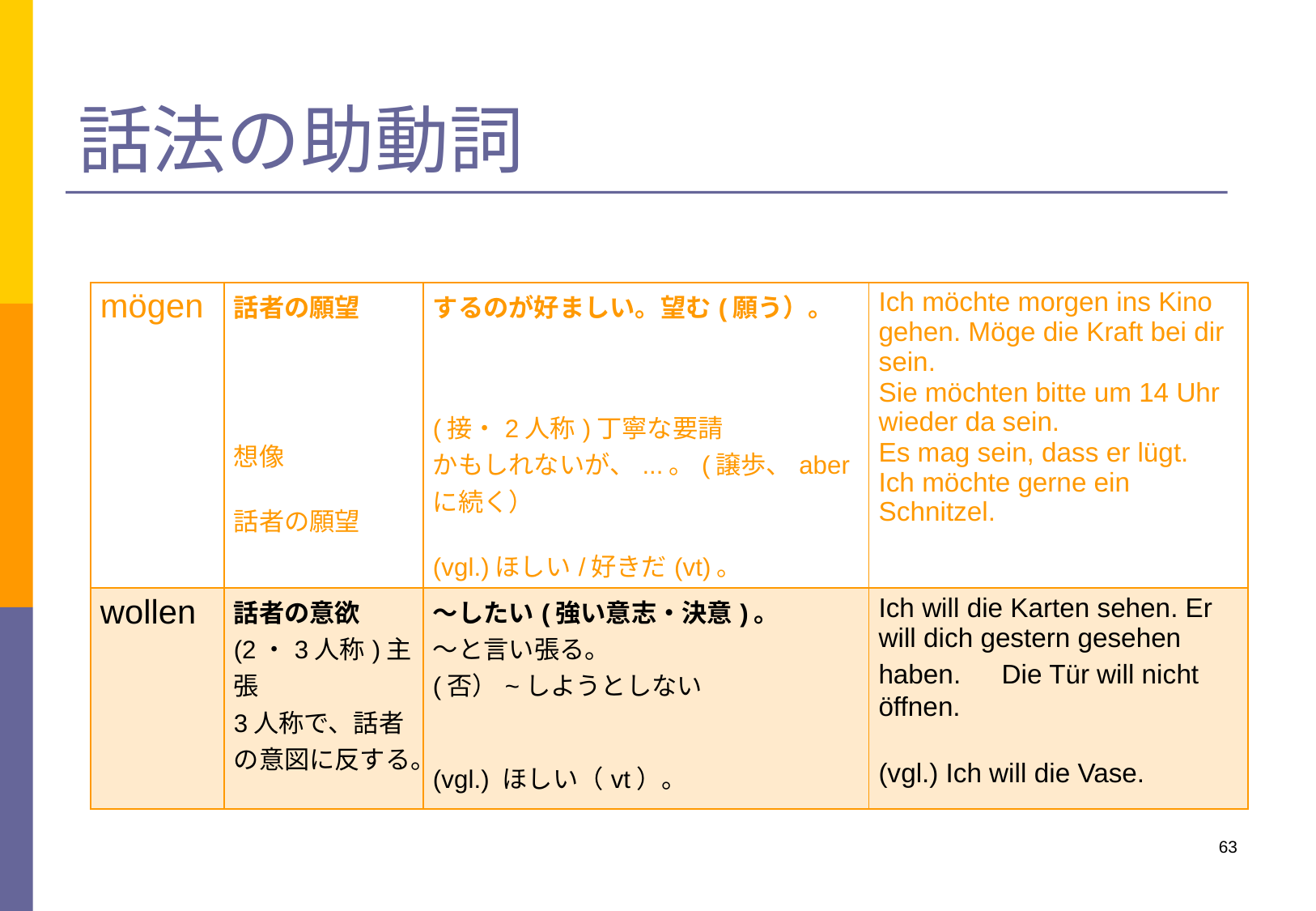

# 話法の助動詞
| mögen | 話者の願望 想像 話者の願望 | するのが好ましい。望む(願う）。 (接・2人称)丁寧な要請 かもしれないが、...。(譲歩、aberに続く） (vgl.)ほしい/好きだ(vt)。 | Ich möchte morgen ins Kino gehen. Möge die Kraft bei dir sein. Sie möchten bitte um 14 Uhr wieder da sein. Es mag sein, dass er lügt. Ich möchte gerne ein Schnitzel. |
| --- | --- | --- | --- |
| wollen | 話者の意欲 (2・3人称)主張 3人称で、話者の意図に反する。 | ～したい(強い意志・決意)。 ～と言い張る。 (否）~しようとしない (vgl.) ほしい（vt）。 | Ich will die Karten sehen. Er will dich gestern gesehen haben.　Die Tür will nicht öffnen. (vgl.) Ich will die Vase. |
63